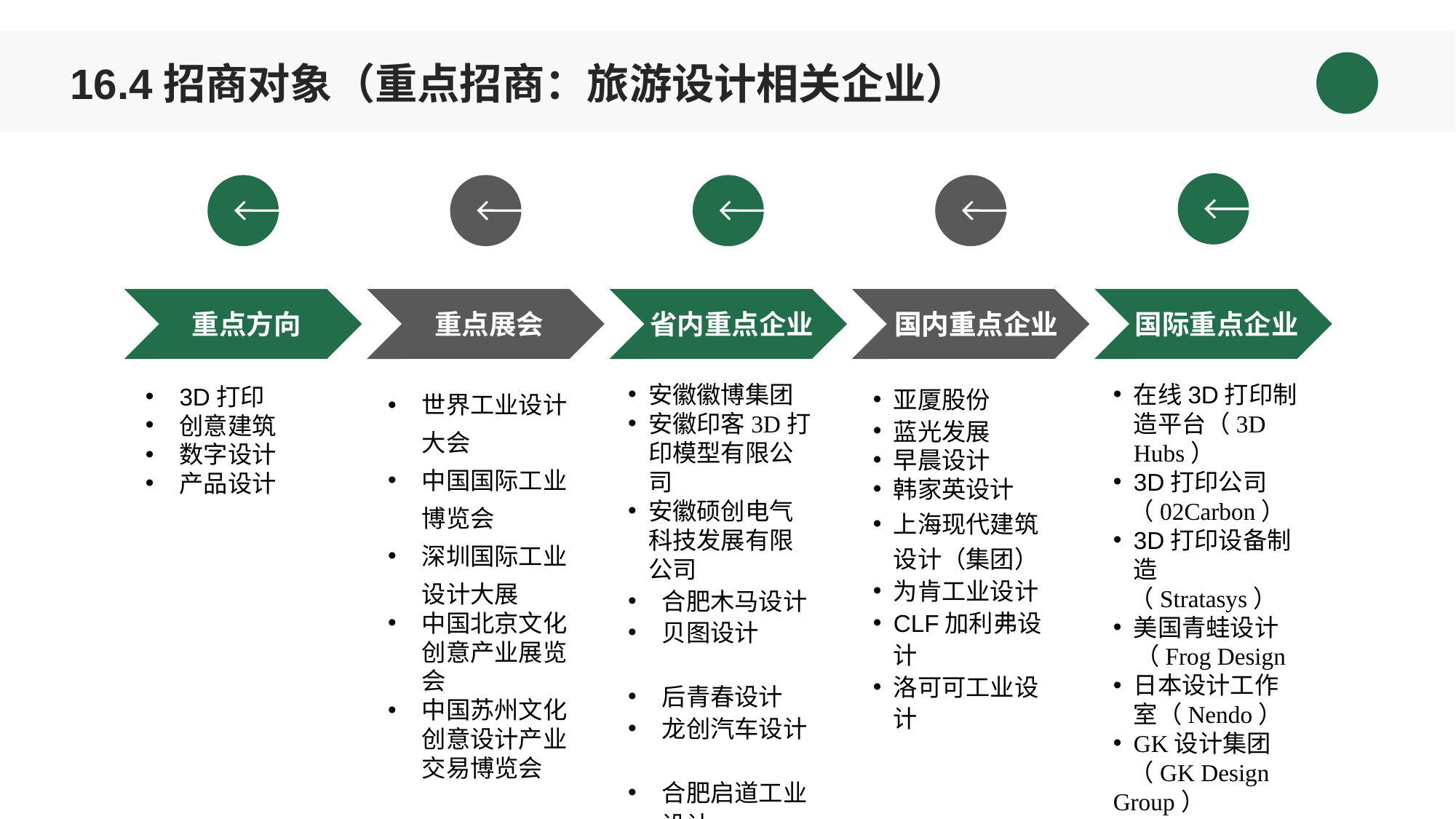

16.4招商对象（重点招商：旅游设计相关企业）

重点方向
重点展会
省内重点企业
国内重点企业
国内重点企业
国际重点企业
安徽徽博集团
安徽印客3D打印模型有限公司
安徽硕创电气科技发展有限公司
合肥木马设计
贝图设计
后青春设计
龙创汽车设计
合肥启道工业设计
中建设计

在线3D打印制造平台（3D Hubs）
3D打印公司
  （02Carbon）
3D打印设备制造
  （Stratasys）
美国青蛙设计
   （Frog Design
日本设计工作室（Nendo）
GK设计集团
  （GK Design Group）

3D打印
创意建筑
数字设计
产品设计

世界工业设计大会
中国国际工业博览会
深圳国际工业设计大展
中国北京文化创意产业展览会
中国苏州文化创意设计产业交易博览会

亚厦股份
蓝光发展
早晨设计
韩家英设计
上海现代建筑设计（集团）
为肯工业设计
CLF加利弗设计
洛可可工业设计